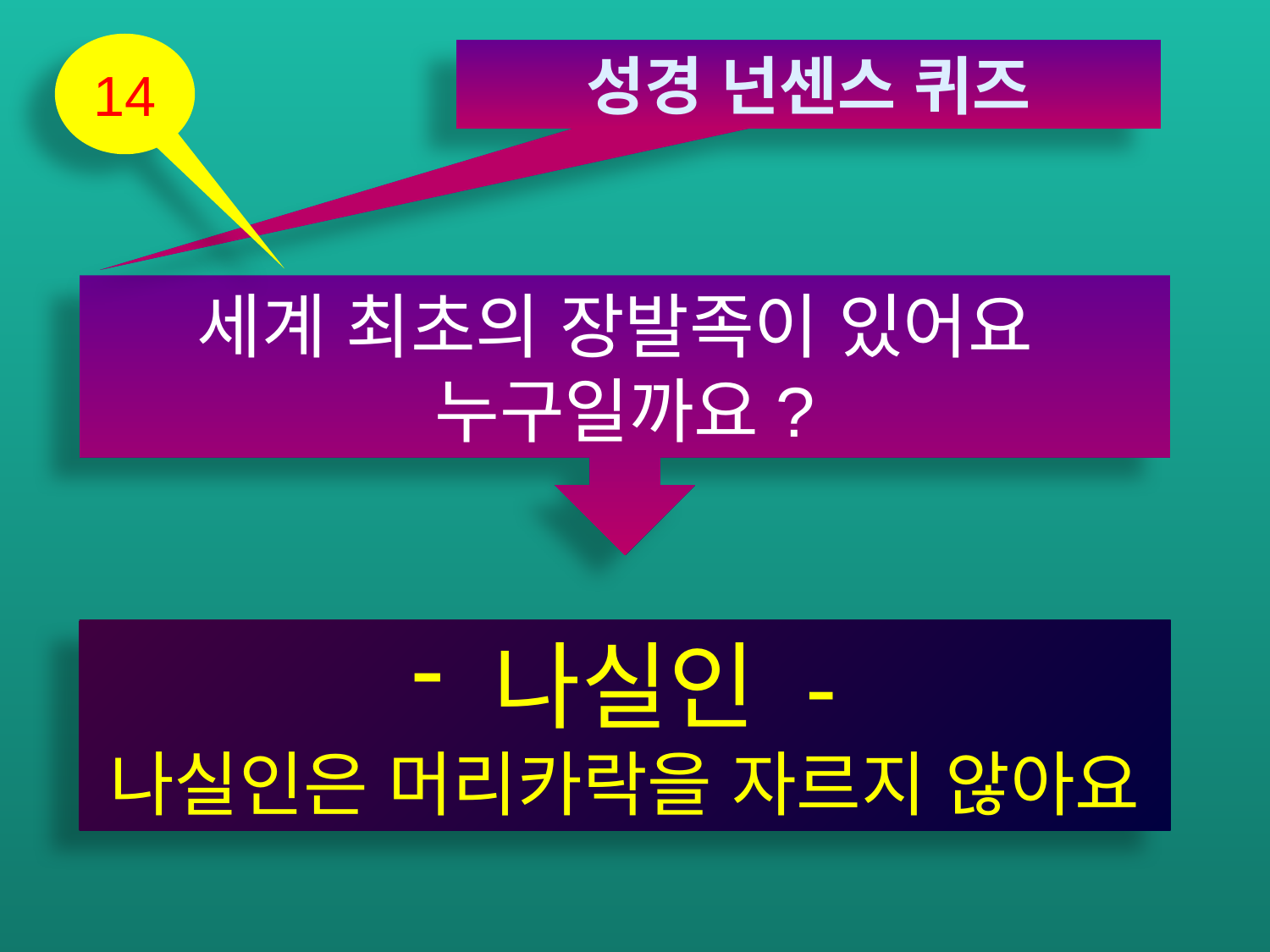

14
성경 넌센스 퀴즈
세계 최초의 장발족이 있어요
누구일까요?
 나실인 -
나실인은 머리카락을 자르지 않아요